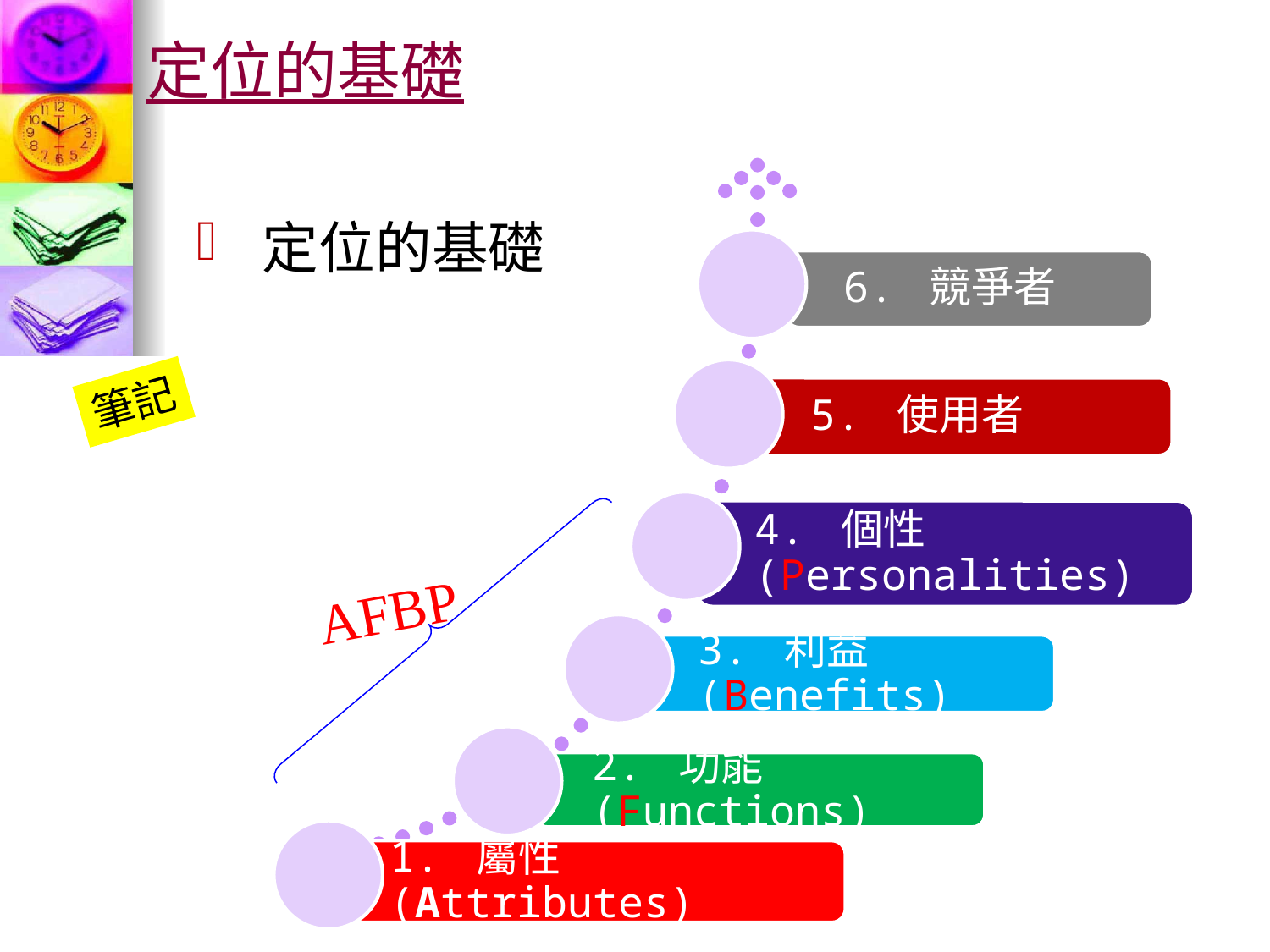

# 定位的基礎
1. 屬性(Attributes)
2. 功能(Functions)
3. 利益(Benefits)
4. 個性(Personalities)
5. 使用者
6. 競爭者
定位的基礎
筆記

AFBP